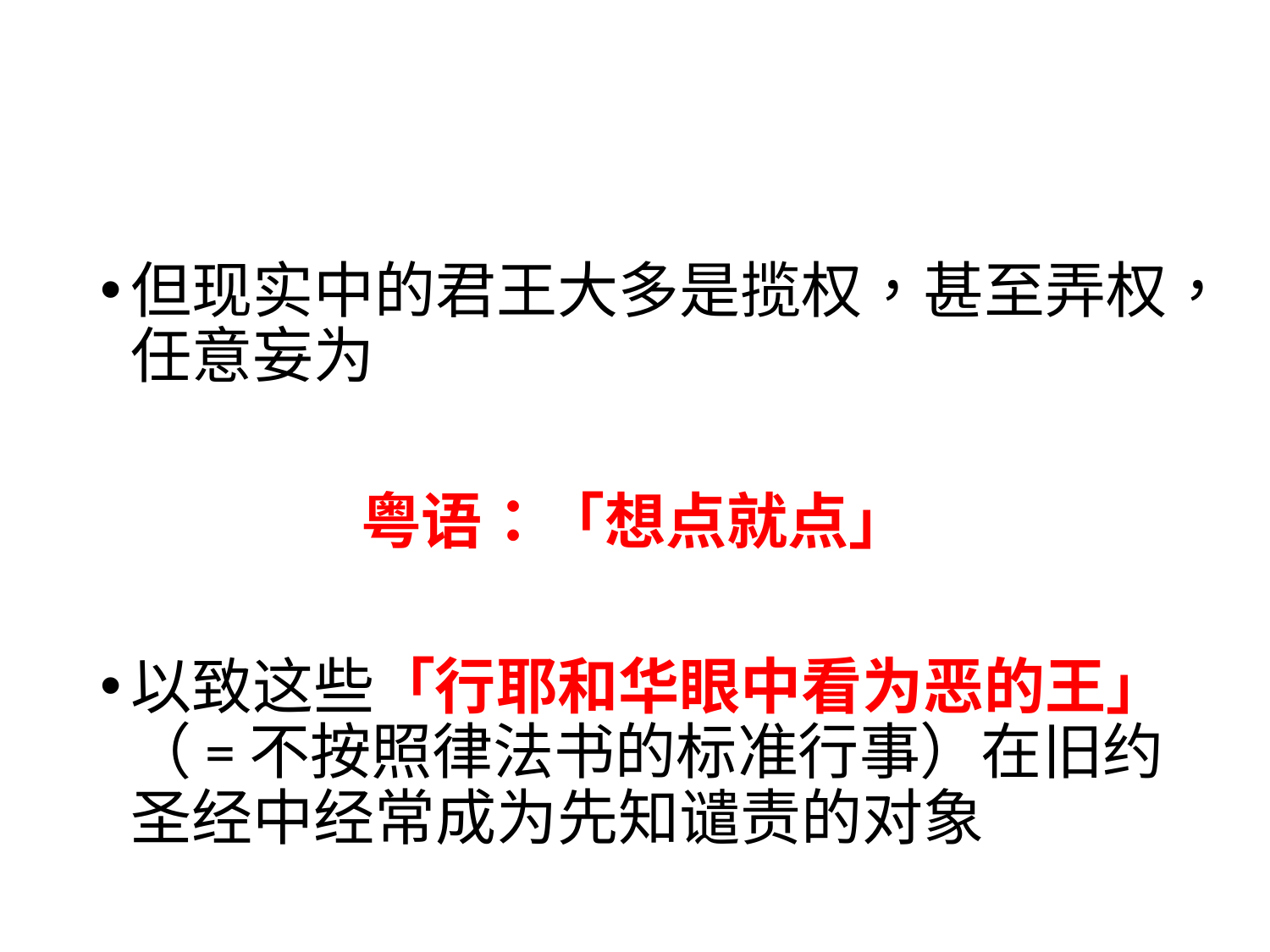

#
但现实中的君王大多是揽权，甚至弄权，任意妄为

粤语：「想点就点」

以致这些「行耶和华眼中看为恶的王」（=不按照律法书的标准行事）在旧约圣经中经常成为先知谴责的对象